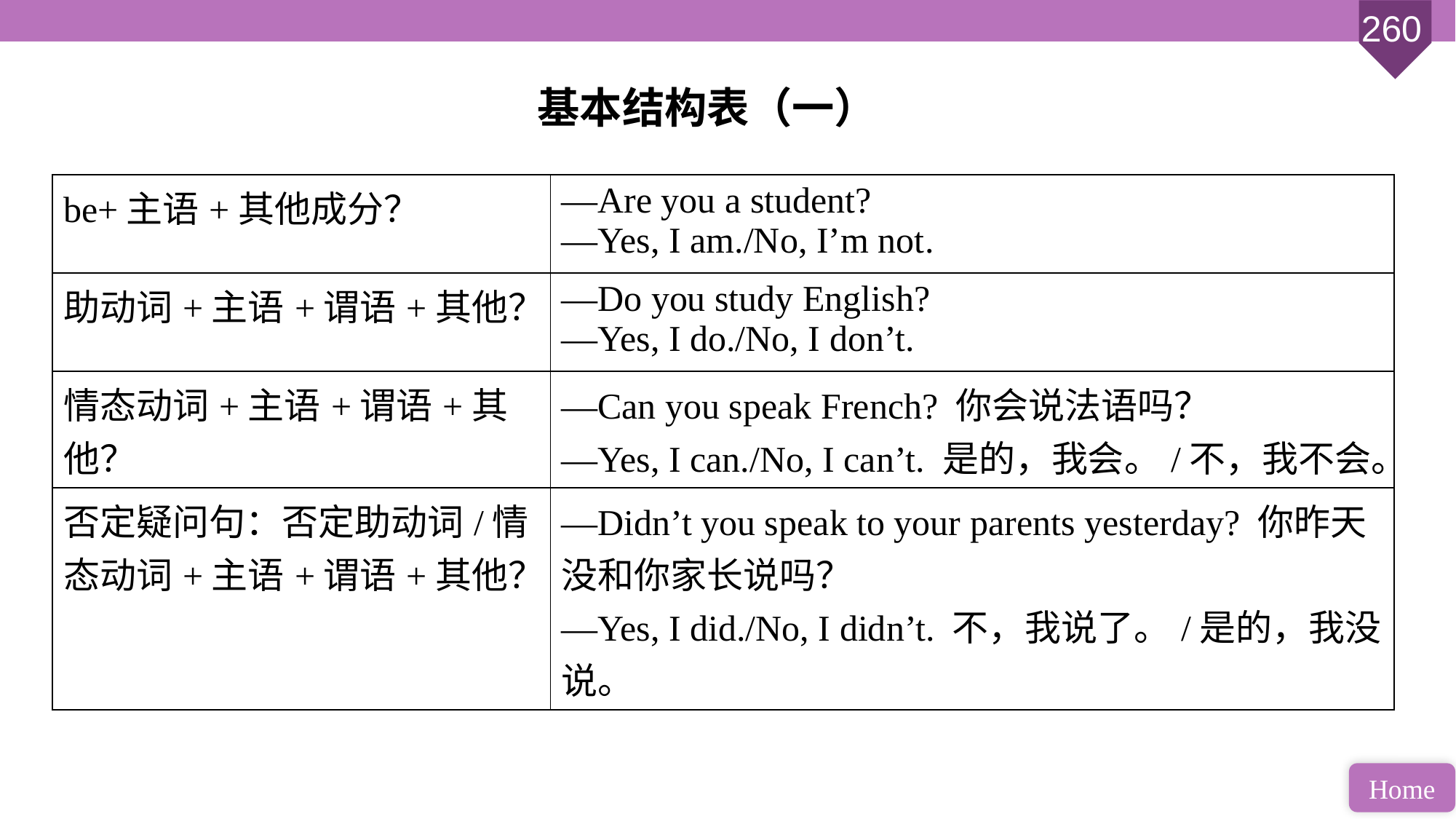

基本结构表（一）
| be+主语+其他成分？ | —Are you a student? —Yes, I am./No, I’m not. |
| --- | --- |
| 助动词+主语+谓语+其他？ | —Do you study English? —Yes, I do./No, I don’t. |
| 情态动词+主语+谓语+其他？ | —Can you speak French? 你会说法语吗？ —Yes, I can./No, I can’t. 是的，我会。/不，我不会。 |
| 否定疑问句：否定助动词/情 态动词+主语+谓语+其他？ | —Didn’t you speak to your parents yesterday? 你昨天没和你家长说吗？ —Yes, I did./No, I didn’t. 不，我说了。/是的，我没说。 |